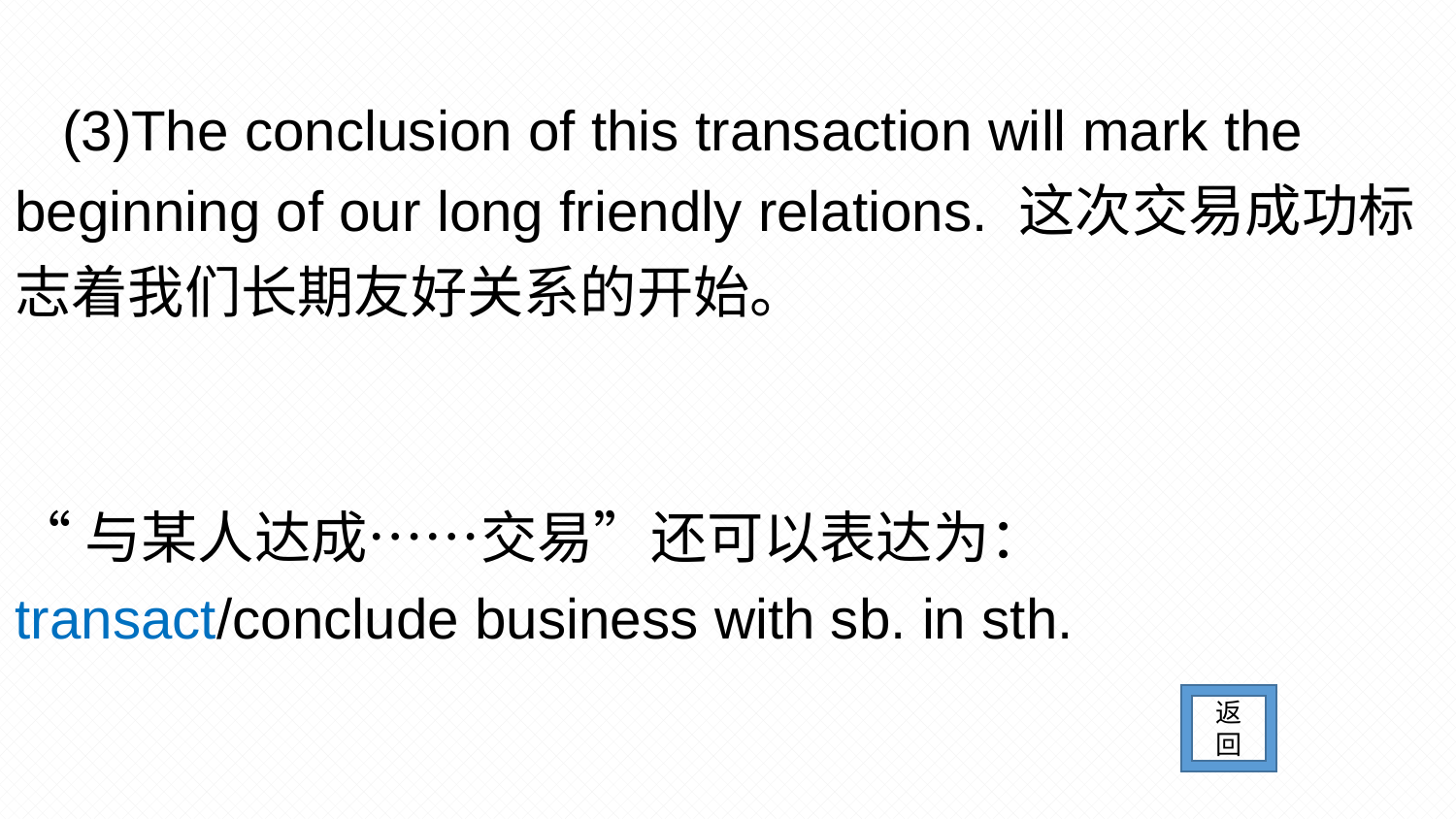

(3)The conclusion of this transaction will mark the beginning of our long friendly relations. 这次交易成功标志着我们长期友好关系的开始。

“与某人达成……交易”还可以表达为：    transact/conclude business with sb. in sth.

返回